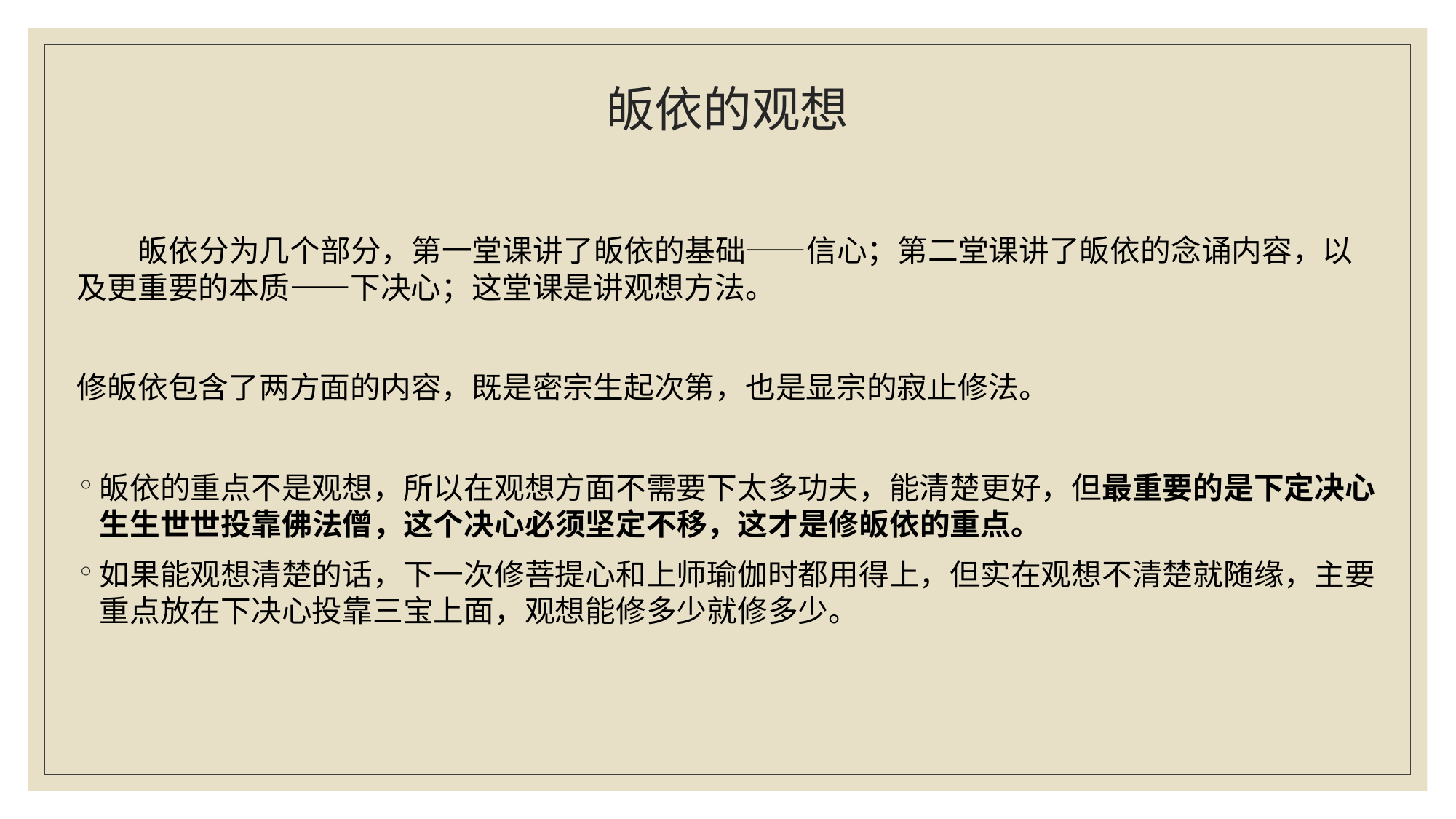

# 皈依的观想

        皈依分为几个部分，第一堂课讲了皈依的基础——信心；第二堂课讲了皈依的念诵内容，以及更重要的本质——下决心；这堂课是讲观想方法。

修皈依包含了两方面的内容，既是密宗生起次第，也是显宗的寂止修法。

皈依的重点不是观想，所以在观想方面不需要下太多功夫，能清楚更好，但最重要的是下定决心生生世世投靠佛法僧，这个决心必须坚定不移，这才是修皈依的重点。
如果能观想清楚的话，下一次修菩提心和上师瑜伽时都用得上，但实在观想不清楚就随缘，主要重点放在下决心投靠三宝上面，观想能修多少就修多少。